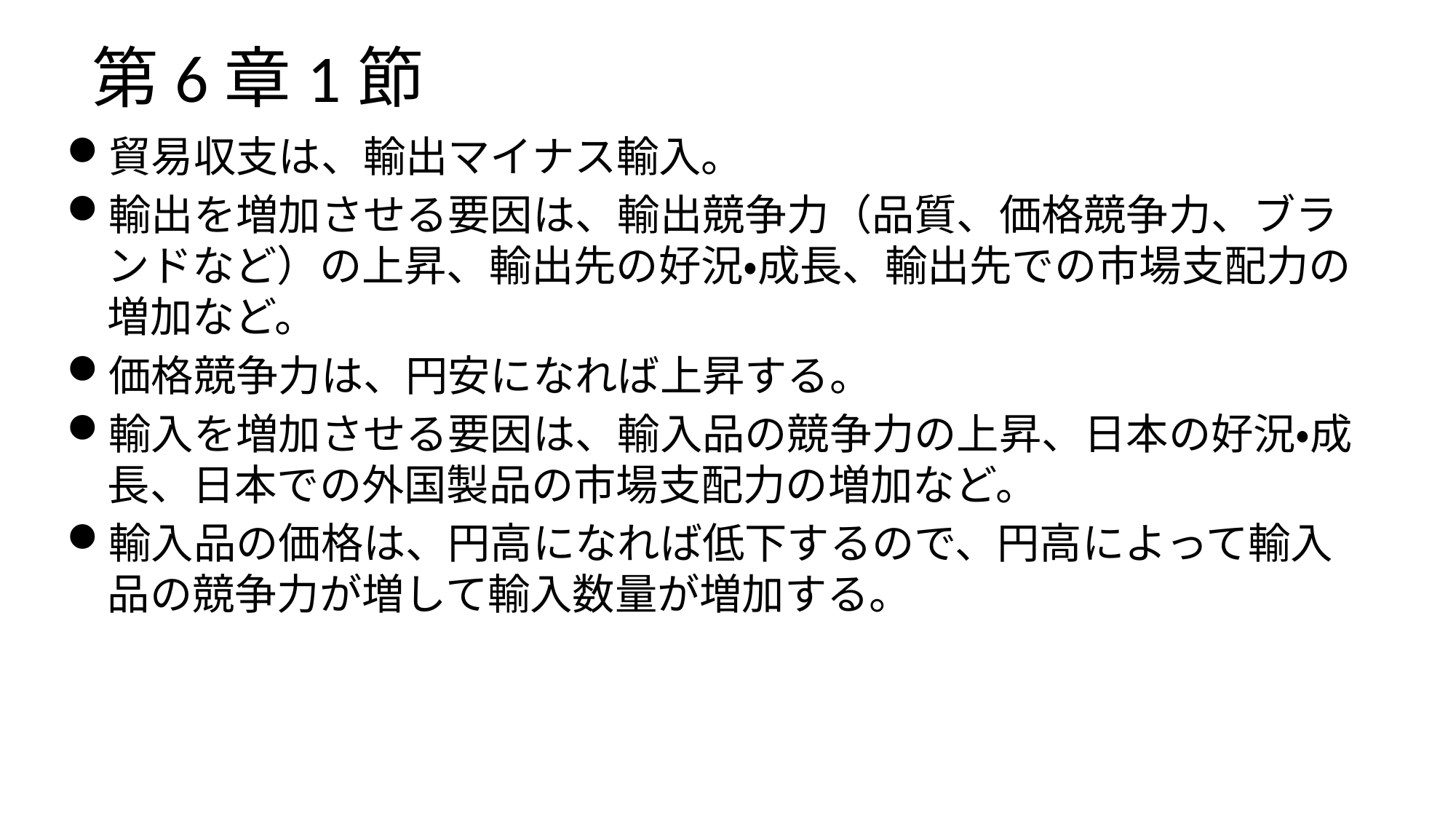

# 第6章1節
貿易収支は、輸出マイナス輸入。
輸出を増加させる要因は、輸出競争力（品質、価格競争力、ブランドなど）の上昇、輸出先の好況・成長、輸出先での市場支配力の増加など。
価格競争力は、円安になれば上昇する。
輸入を増加させる要因は、輸入品の競争力の上昇、日本の好況・成長、日本での外国製品の市場支配力の増加など。
輸入品の価格は、円高になれば低下するので、円高によって輸入品の競争力が増して輸入数量が増加する。